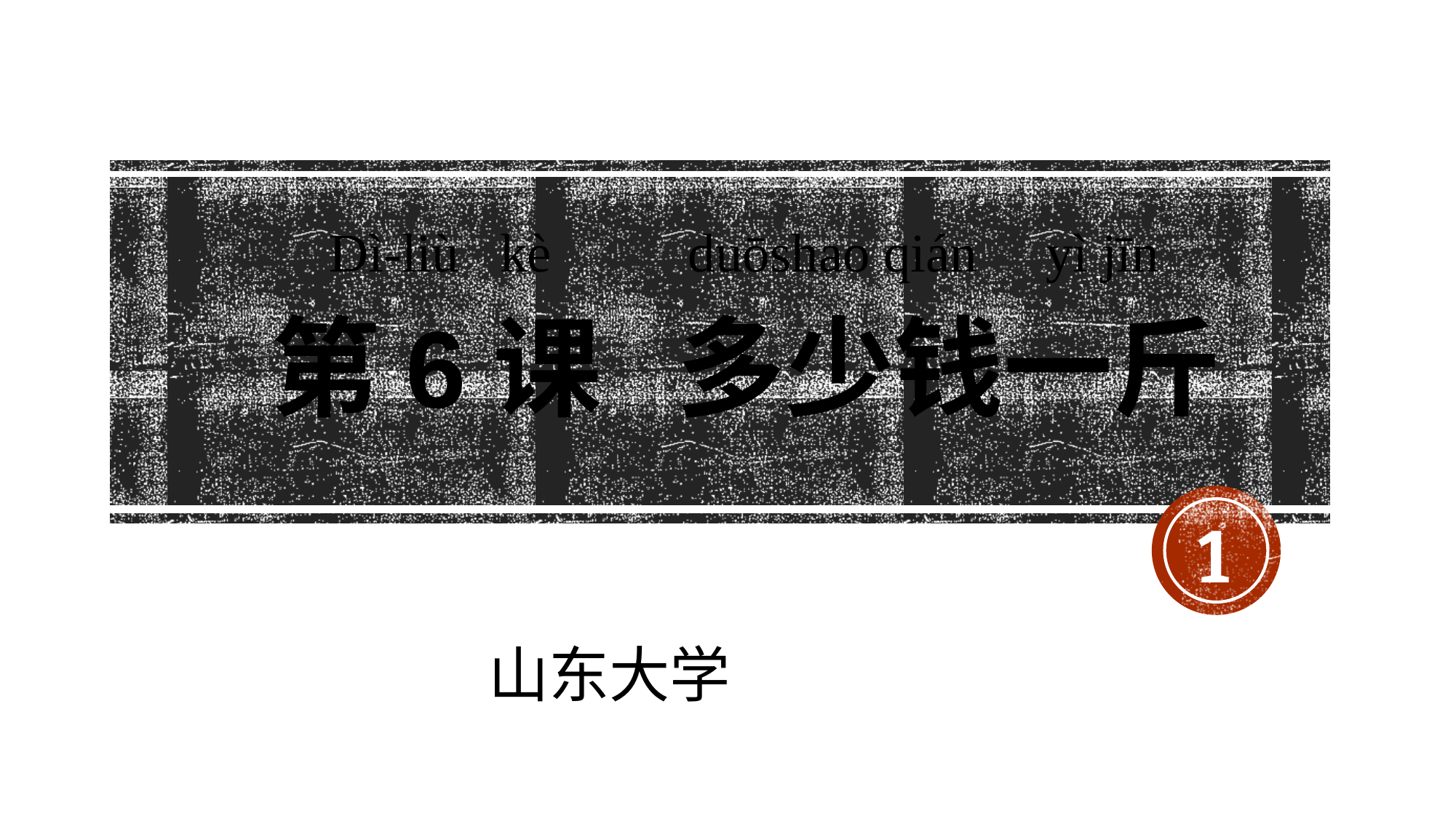

Dì-liù   kè          duōshao qián     yì jīn
# 第6课   多少钱一斤
1
山东大学